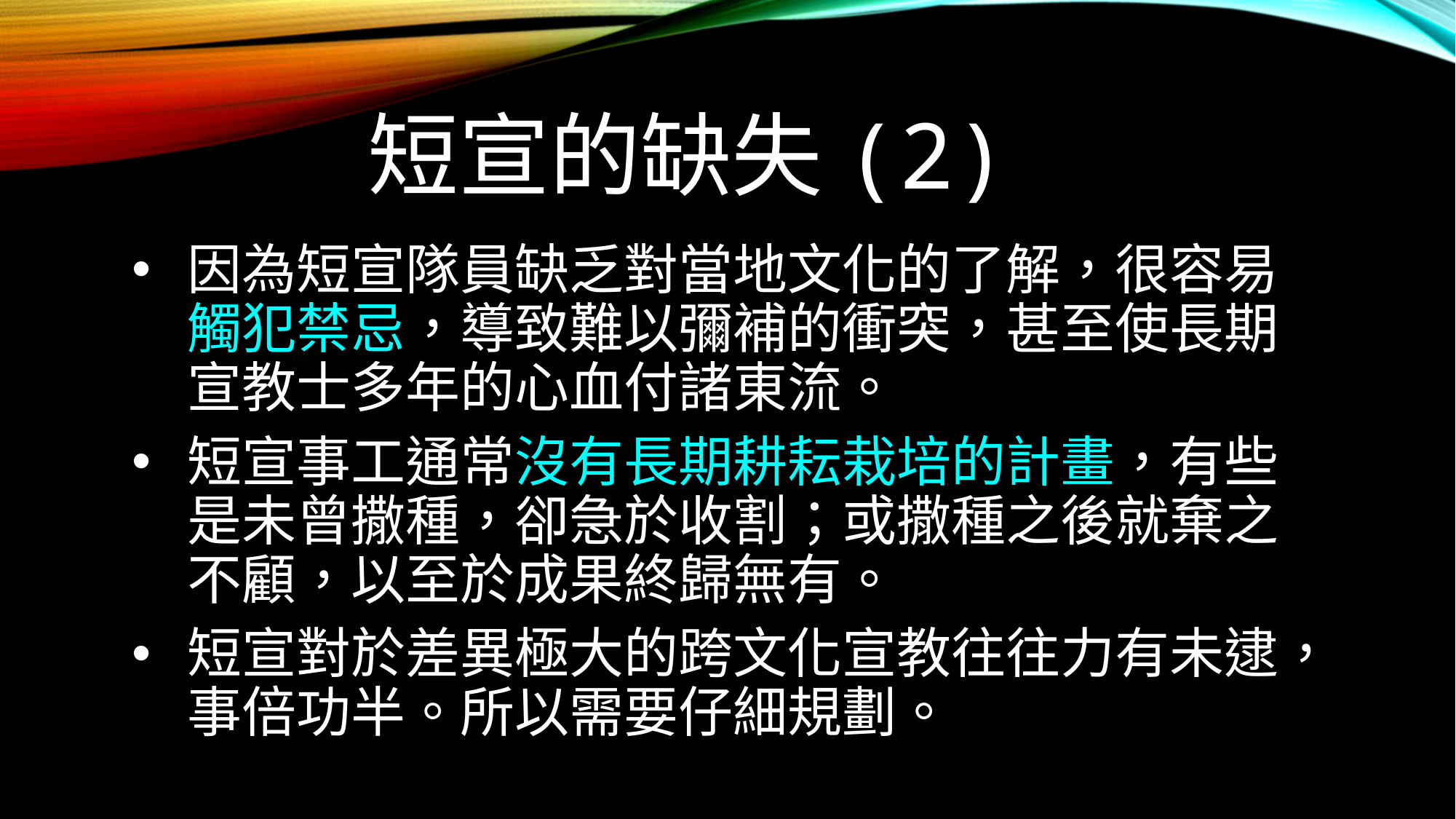

# 短宣的缺失(2)
因為短宣隊員缺乏對當地文化的了解，很容易觸犯禁忌，導致難以彌補的衝突，甚至使長期宣教士多年的心血付諸東流。
短宣事工通常沒有長期耕耘栽培的計畫，有些是未曾撒種，卻急於收割；或撒種之後就棄之不顧，以至於成果終歸無有。
短宣對於差異極大的跨文化宣教往往力有未逮，事倍功半。所以需要仔細規劃。